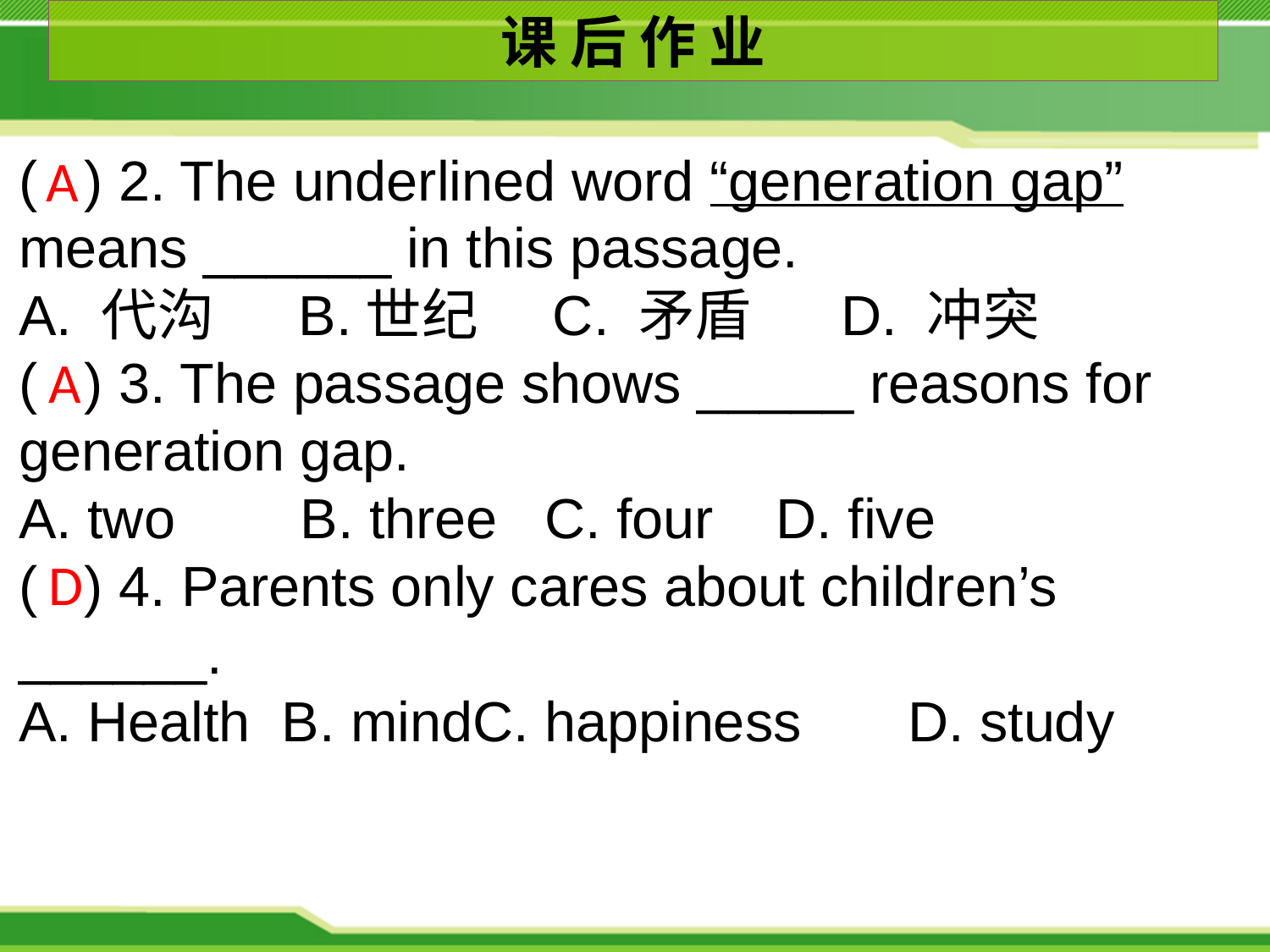

课 后 作 业
(   ) 2. The underlined word “generation gap” means ______ in this passage.
A. 代沟	 B.世纪	 C. 矛盾      D. 冲突
(   ) 3. The passage shows _____ reasons for generation gap.
A. two        B. three   C. four    D. five
(   ) 4. Parents only cares about children’s ______.
A. Health  B. mindC. happiness	D. study
A
A
D